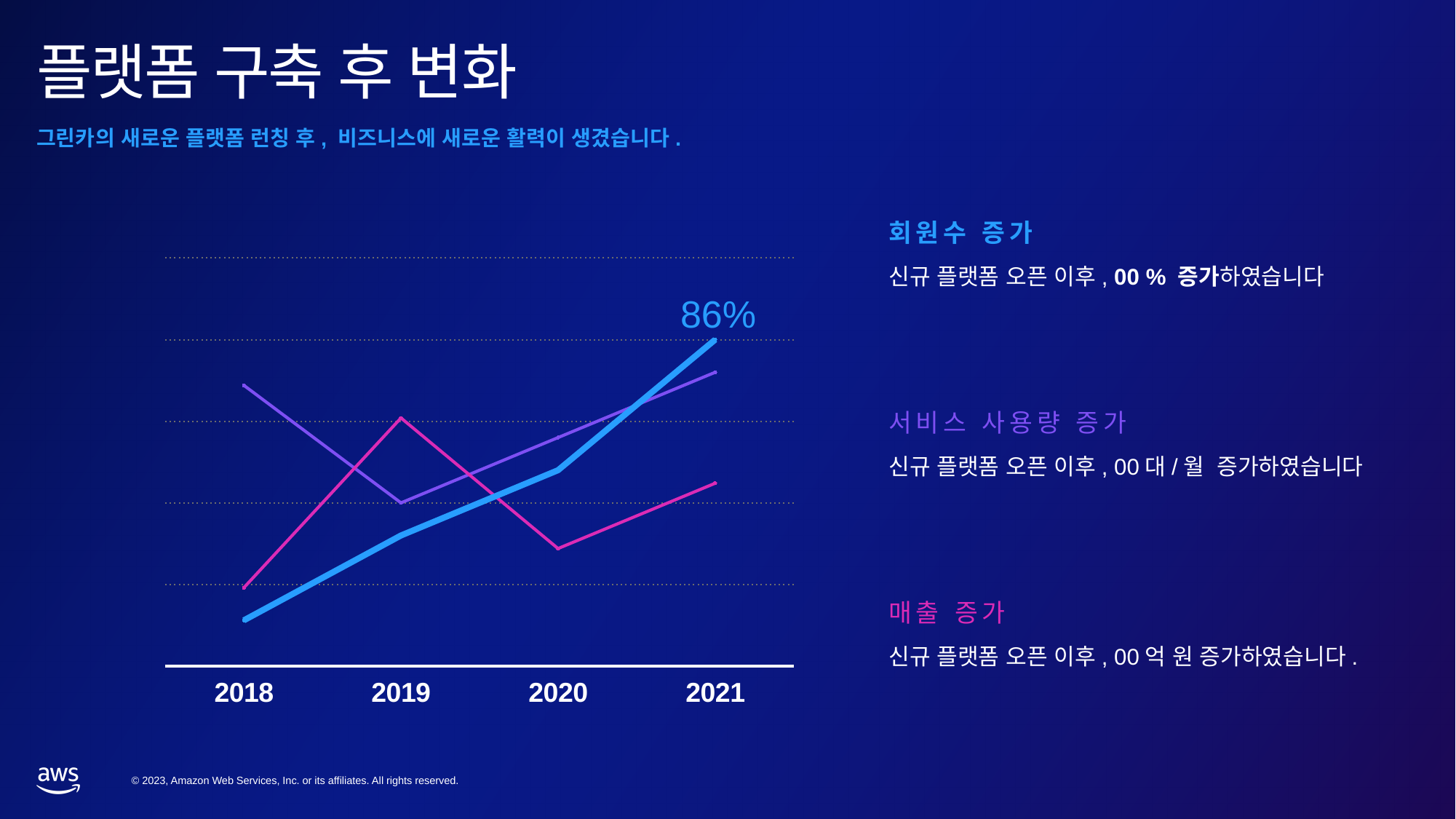

# 플랫폼 구축 후 변화
그린카의 새로운 플랫폼 런칭 후, 비즈니스에 새로운 활력이 생겼습니다.
회원수 증가

신규 플랫폼 오픈 이후, 00 % 증가하였습니다

### Chart

| Category | 계열 1 | 계열 2 | 계열 3 |
|---|---|---|---|
| 2018 | 4.3 | 1.2 | 0.7 |
| 2019 | 2.5 | 3.8 | 2.0 |
| 2020 | 3.5 | 1.8 | 3.0 |
| 2021 | 4.5 | 2.8 | 5.0 |
86%
서비스 사용량 증가

신규 플랫폼 오픈 이후, 00대/월  증가하였습니다
매출 증가

신규 플랫폼 오픈 이후, 00억 원 증가하였습니다.